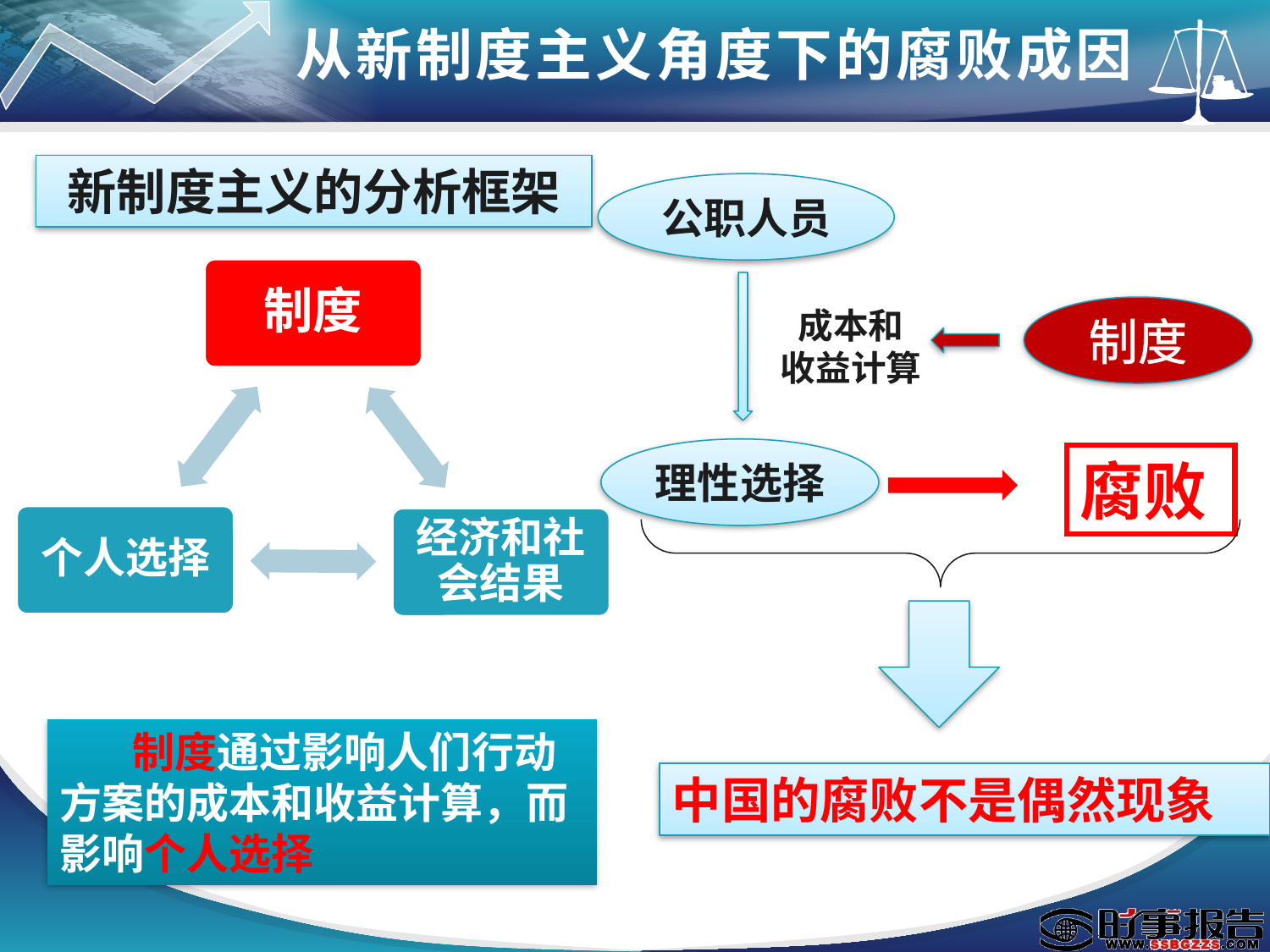

从新制度主义角度下的腐败成因
新制度主义的分析框架
公职人员
制度

经济和社会结果

个人选择

制度
成本和
收益计算

理性选择
腐败

        制度通过影响人们行动方案的成本和收益计算，而影响个人选择
中国的腐败不是偶然现象